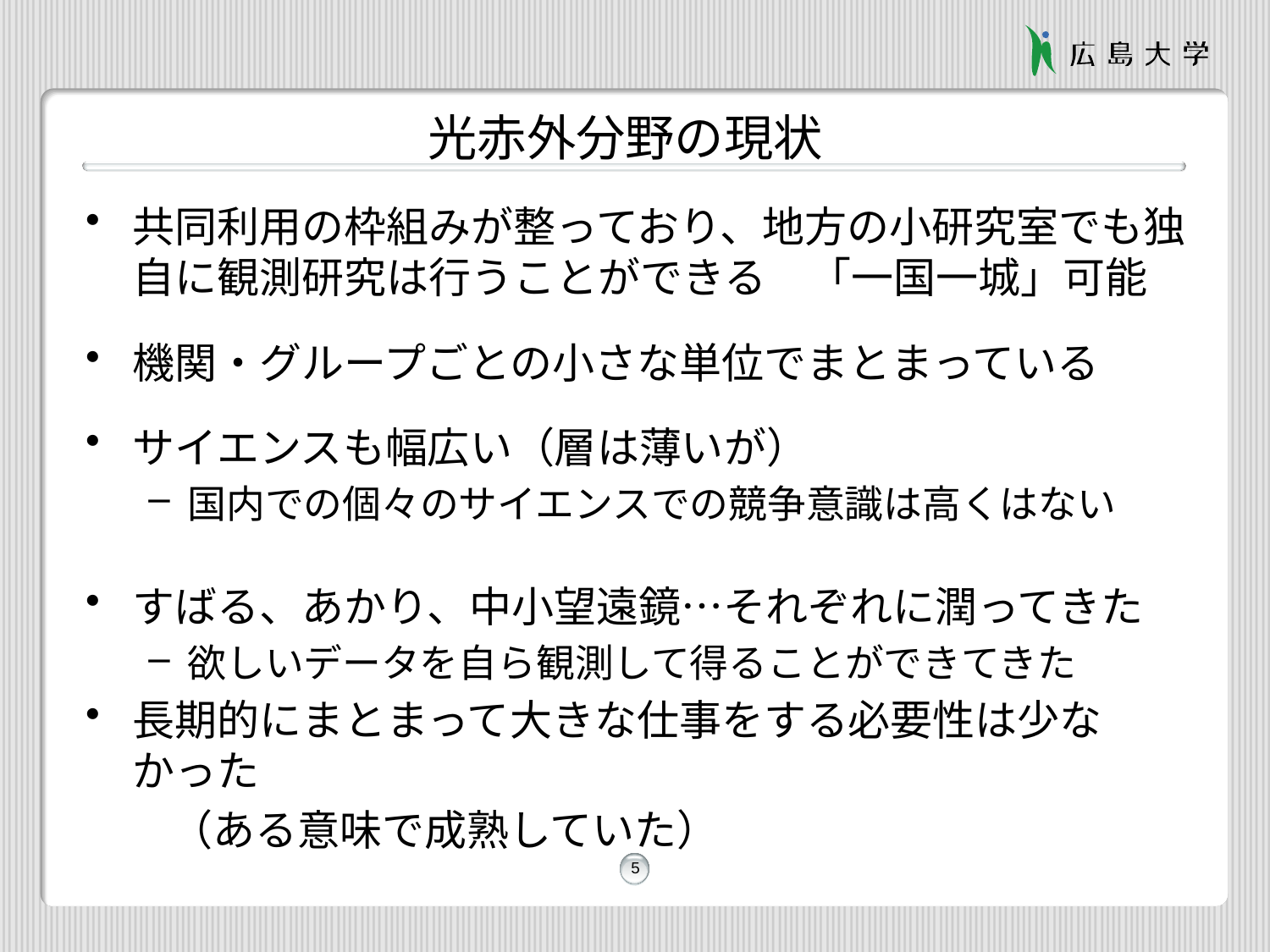

# 光赤外分野の現状
共同利用の枠組みが整っており、地方の小研究室でも独自に観測研究は行うことができる　「一国一城」可能

機関・グループごとの小さな単位でまとまっている

サイエンスも幅広い（層は薄いが）
国内での個々のサイエンスでの競争意識は高くはない

すばる、あかり、中小望遠鏡…それぞれに潤ってきた
欲しいデータを自ら観測して得ることができてきた
長期的にまとまって大きな仕事をする必要性は少なかった
　　（ある意味で成熟していた）